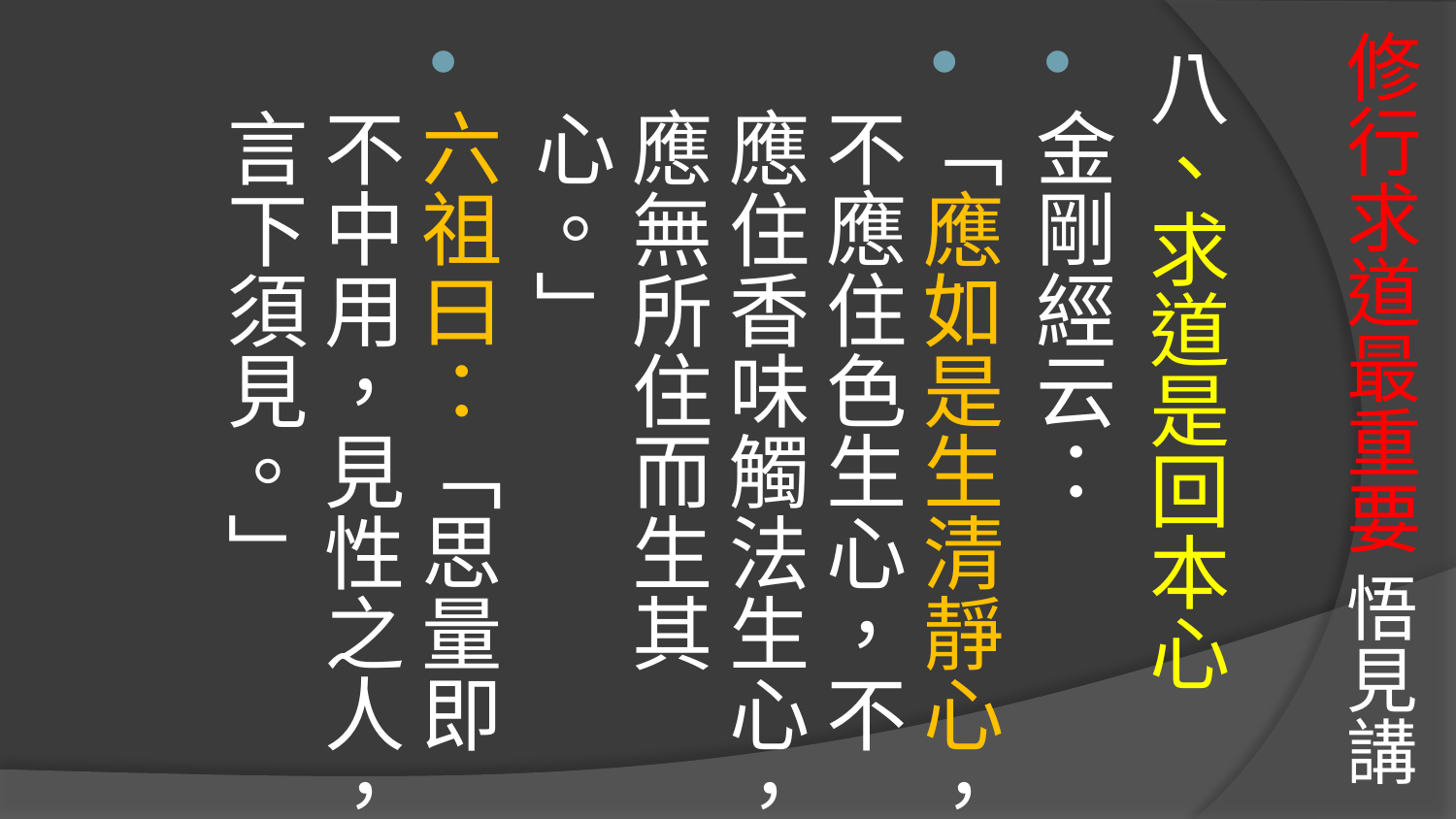

# 修行求道最重要 悟見講
八、求道是回本心
金剛經云：
「應如是生清靜心，不應住色生心，不應住香味觸法生心，應無所住而生其心。」
六祖曰：「思量即不中用，見性之人，言下須見。」